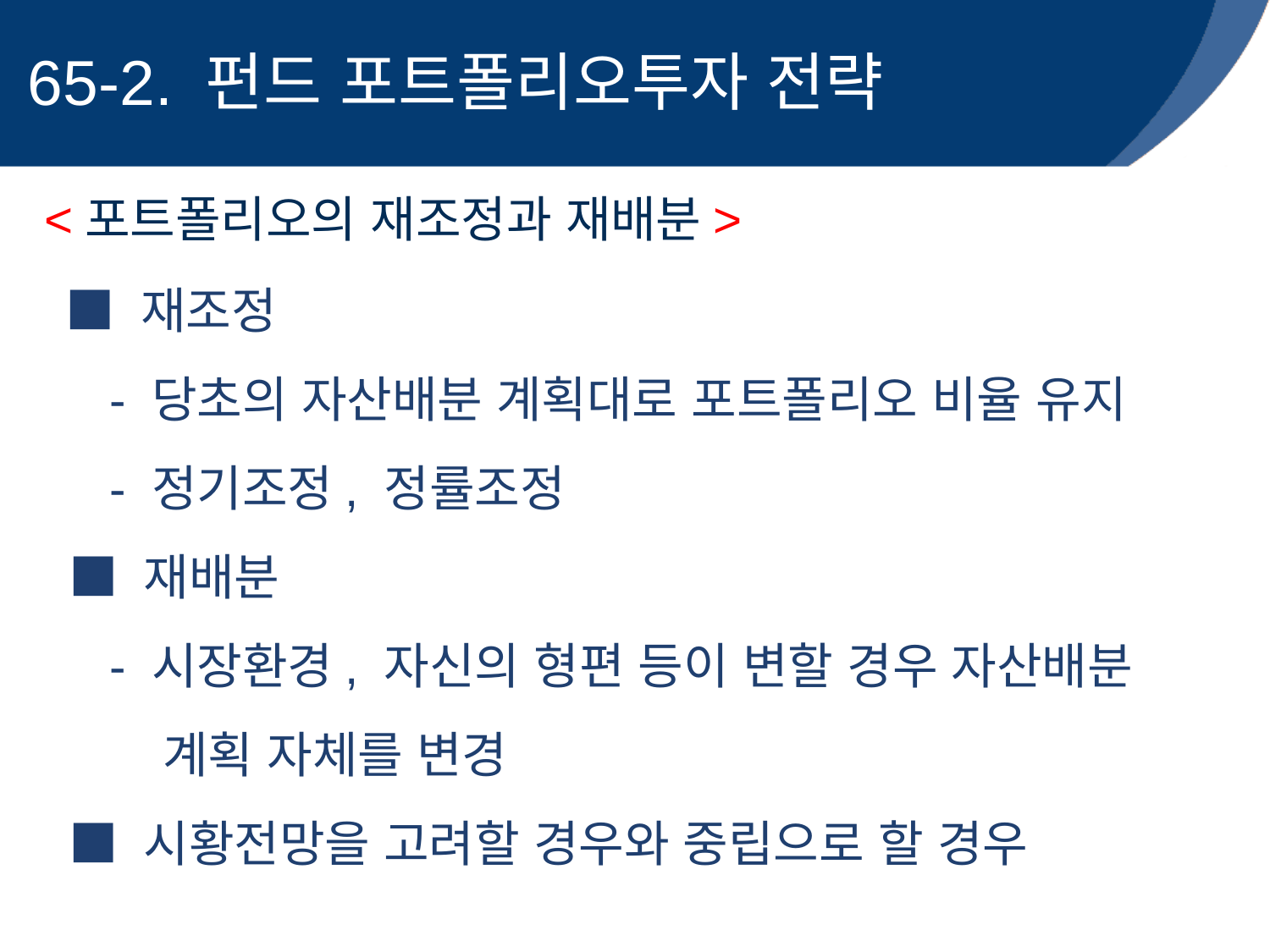

65-2. 펀드 포트폴리오투자 전략
 <포트폴리오의 재조정과 재배분>
 ■ 재조정
    - 당초의 자산배분 계획대로 포트폴리오 비율 유지
    - 정기조정, 정률조정
 ■ 재배분
    - 시장환경, 자신의 형편 등이 변할 경우 자산배분
       계획 자체를 변경
 ■ 시황전망을 고려할 경우와 중립으로 할 경우